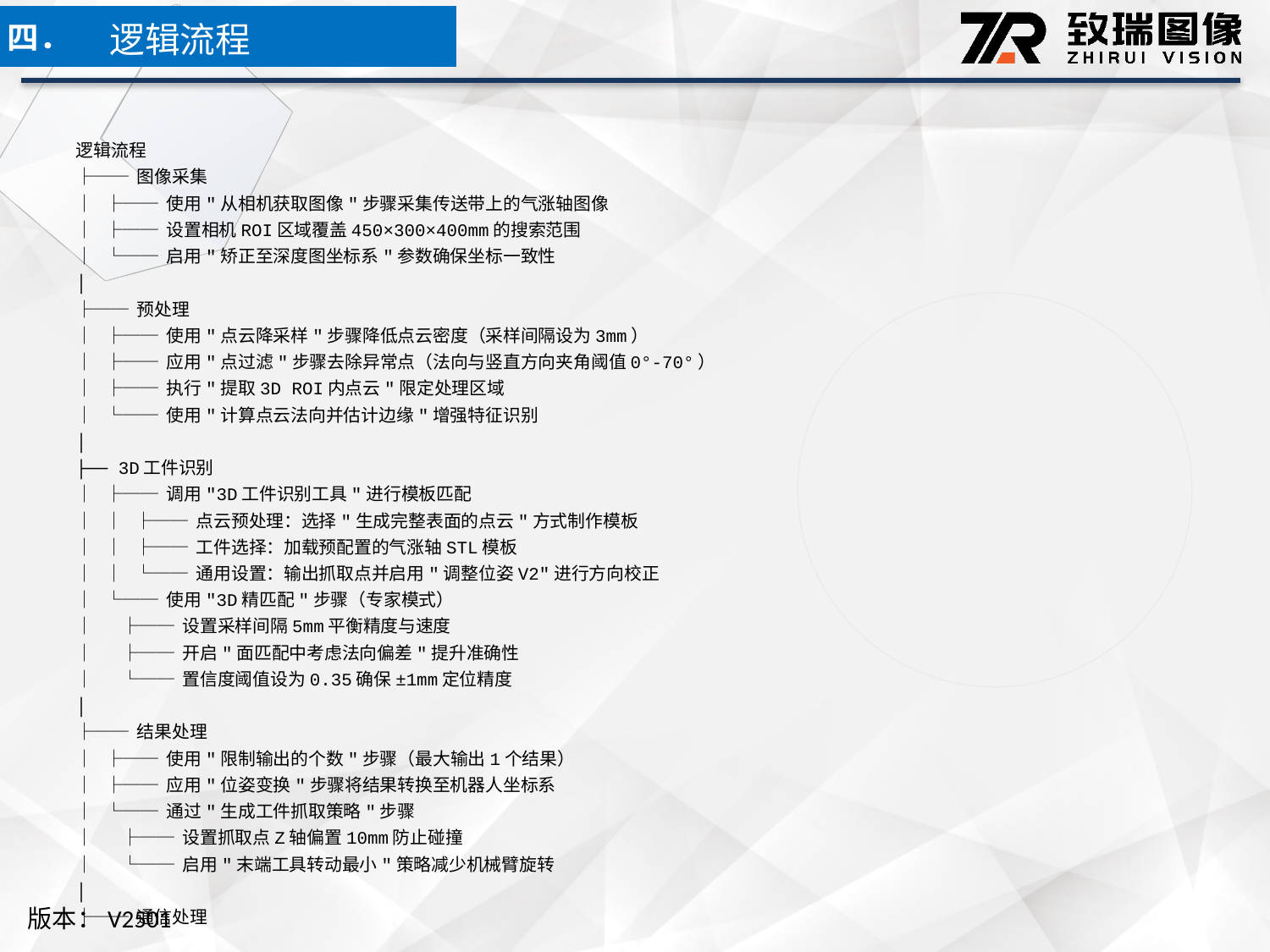

逻辑流程
四．

逻辑流程
├── 图像采集
│   ├── 使用"从相机获取图像"步骤采集传送带上的气涨轴图像
│   ├── 设置相机ROI区域覆盖450×300×400mm的搜索范围
│   └── 启用"矫正至深度图坐标系"参数确保坐标一致性
│
├── 预处理
│   ├── 使用"点云降采样"步骤降低点云密度（采样间隔设为3mm）
│   ├── 应用"点过滤"步骤去除异常点（法向与竖直方向夹角阈值0°-70°）
│   ├── 执行"提取3D ROI内点云"限定处理区域
│   └── 使用"计算点云法向并估计边缘"增强特征识别
│
├── 3D工件识别
│   ├── 调用"3D工件识别工具"进行模板匹配
│   │   ├── 点云预处理：选择"生成完整表面的点云"方式制作模板
│   │   ├── 工件选择：加载预配置的气涨轴STL模板
│   │   └── 通用设置：输出抓取点并启用"调整位姿V2"进行方向校正
│   └── 使用"3D精匹配"步骤（专家模式）
│       ├── 设置采样间隔5mm平衡精度与速度
│       ├── 开启"面匹配中考虑法向偏差"提升准确性
│       └── 置信度阈值设为0.35确保±1mm定位精度
│
├── 结果处理
│   ├── 使用"限制输出的个数"步骤（最大输出1个结果）
│   ├── 应用"位姿变换"步骤将结果转换至机器人坐标系
│   └── 通过"生成工件抓取策略"步骤
│       ├── 设置抓取点Z轴偏置10mm防止碰撞
│       └── 启用"末端工具转动最小"策略减少机械臂旋转
│
├── 通信处理